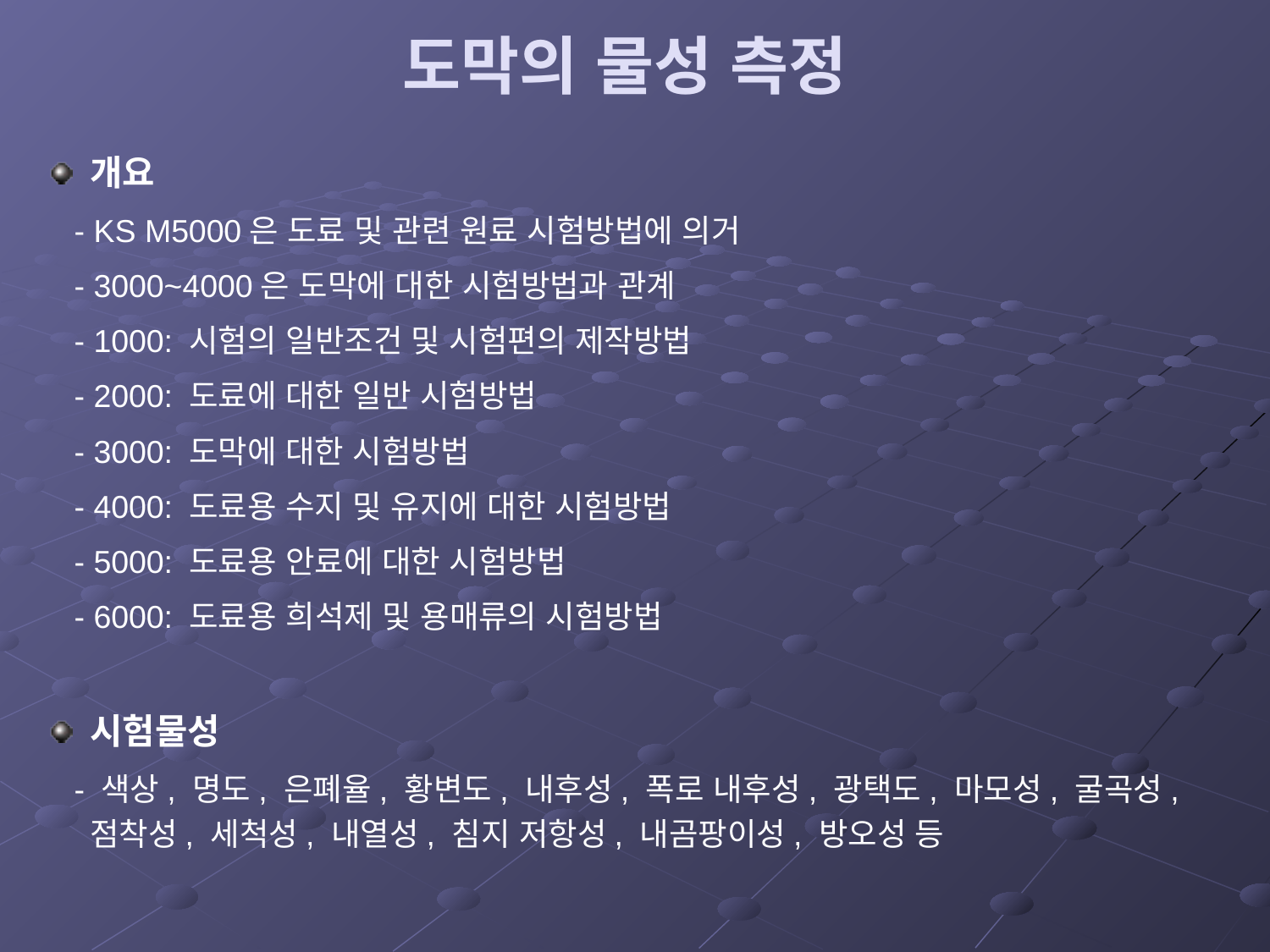

# 도막의 물성 측정
개요
   - KS M5000은 도료 및 관련 원료 시험방법에 의거
   - 3000~4000은 도막에 대한 시험방법과 관계
   - 1000: 시험의 일반조건 및 시험편의 제작방법
   - 2000: 도료에 대한 일반 시험방법
   - 3000: 도막에 대한 시험방법
   - 4000: 도료용 수지 및 유지에 대한 시험방법
   - 5000: 도료용 안료에 대한 시험방법
   - 6000: 도료용 희석제 및 용매류의 시험방법

시험물성
   - 색상, 명도, 은폐율, 황변도, 내후성, 폭로 내후성, 광택도, 마모성, 굴곡성, 점착성, 세척성, 내열성, 침지 저항성, 내곰팡이성, 방오성 등